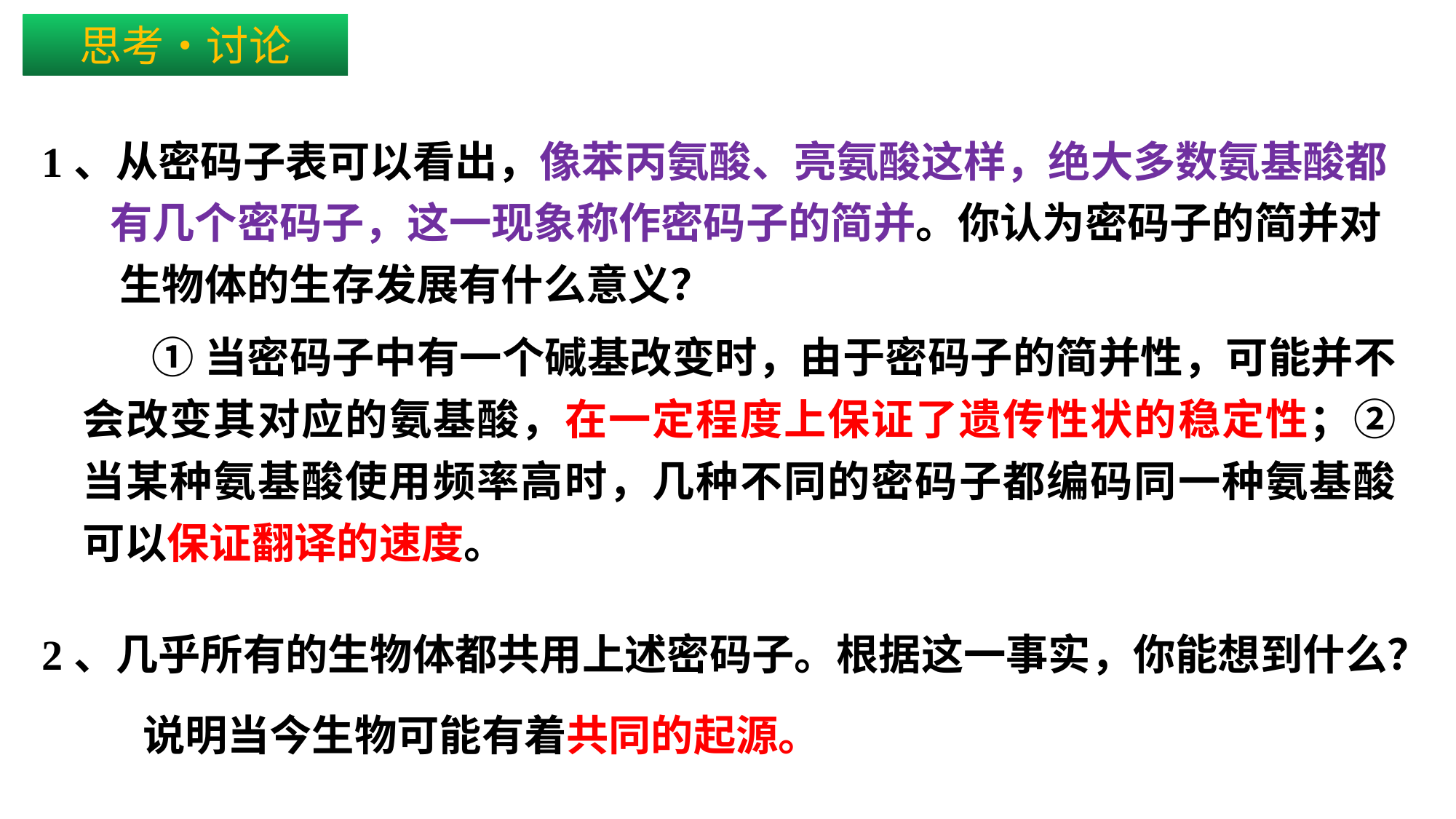

思考•讨论
1、从密码子表可以看出，像苯丙氨酸、亮氨酸这样，绝大多数氨基酸都
      有几个密码子，这一现象称作密码子的简并。你认为密码子的简并对
       生物体的生存发展有什么意义？

2、几乎所有的生物体都共用上述密码子。根据这一事实，你能想到什么？

       ①当密码子中有一个碱基改变时，由于密码子的简并性，可能并不会改变其对应的氨基酸，在一定程度上保证了遗传性状的稳定性；②当某种氨基酸使用频率高时，几种不同的密码子都编码同一种氨基酸可以保证翻译的速度。
说明当今生物可能有着共同的起源。